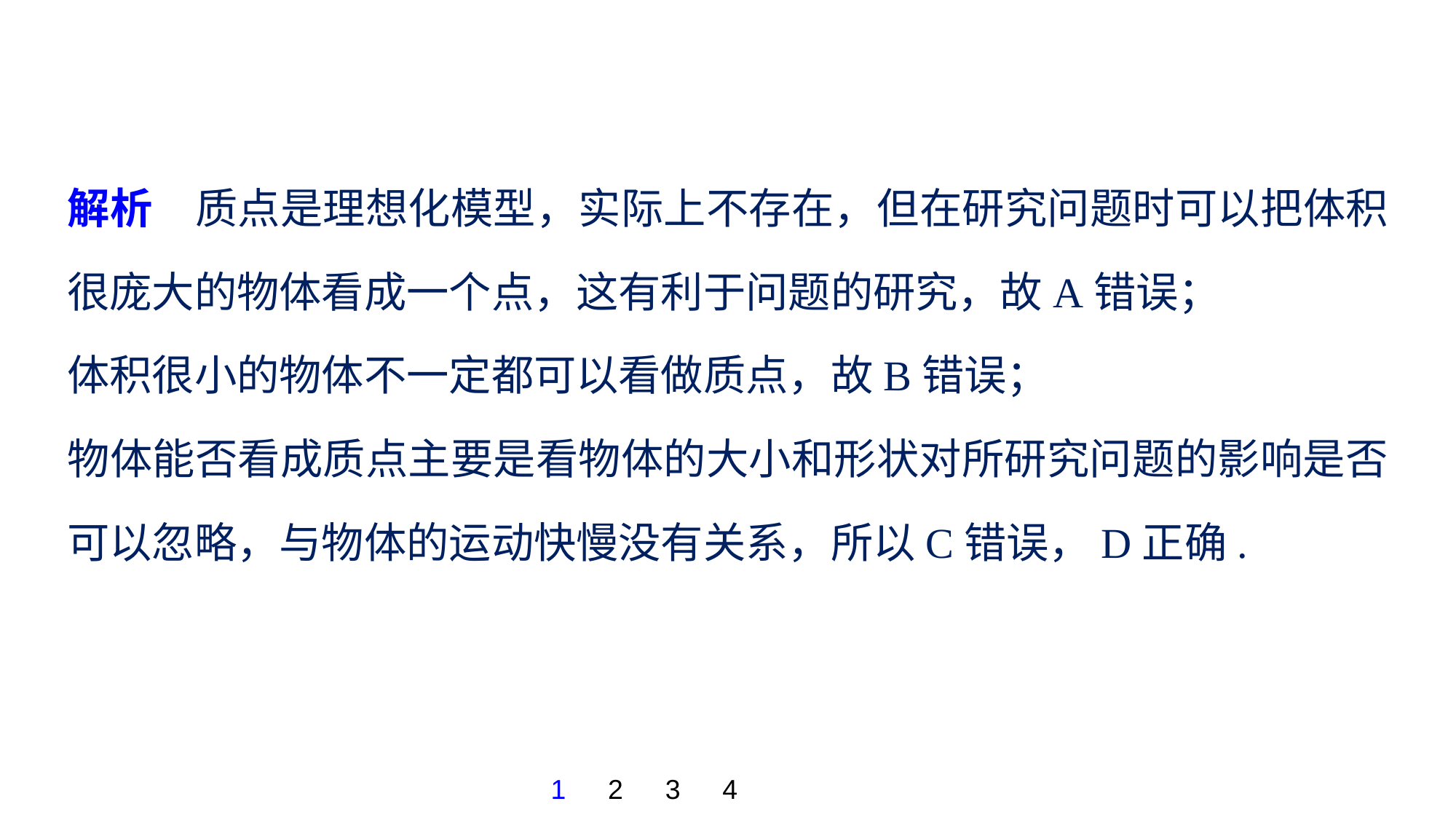

解析　质点是理想化模型，实际上不存在，但在研究问题时可以把体积很庞大的物体看成一个点，这有利于问题的研究，故A错误；
体积很小的物体不一定都可以看做质点，故B错误；
物体能否看成质点主要是看物体的大小和形状对所研究问题的影响是否可以忽略，与物体的运动快慢没有关系，所以C错误，D正确.
1
2
3
4